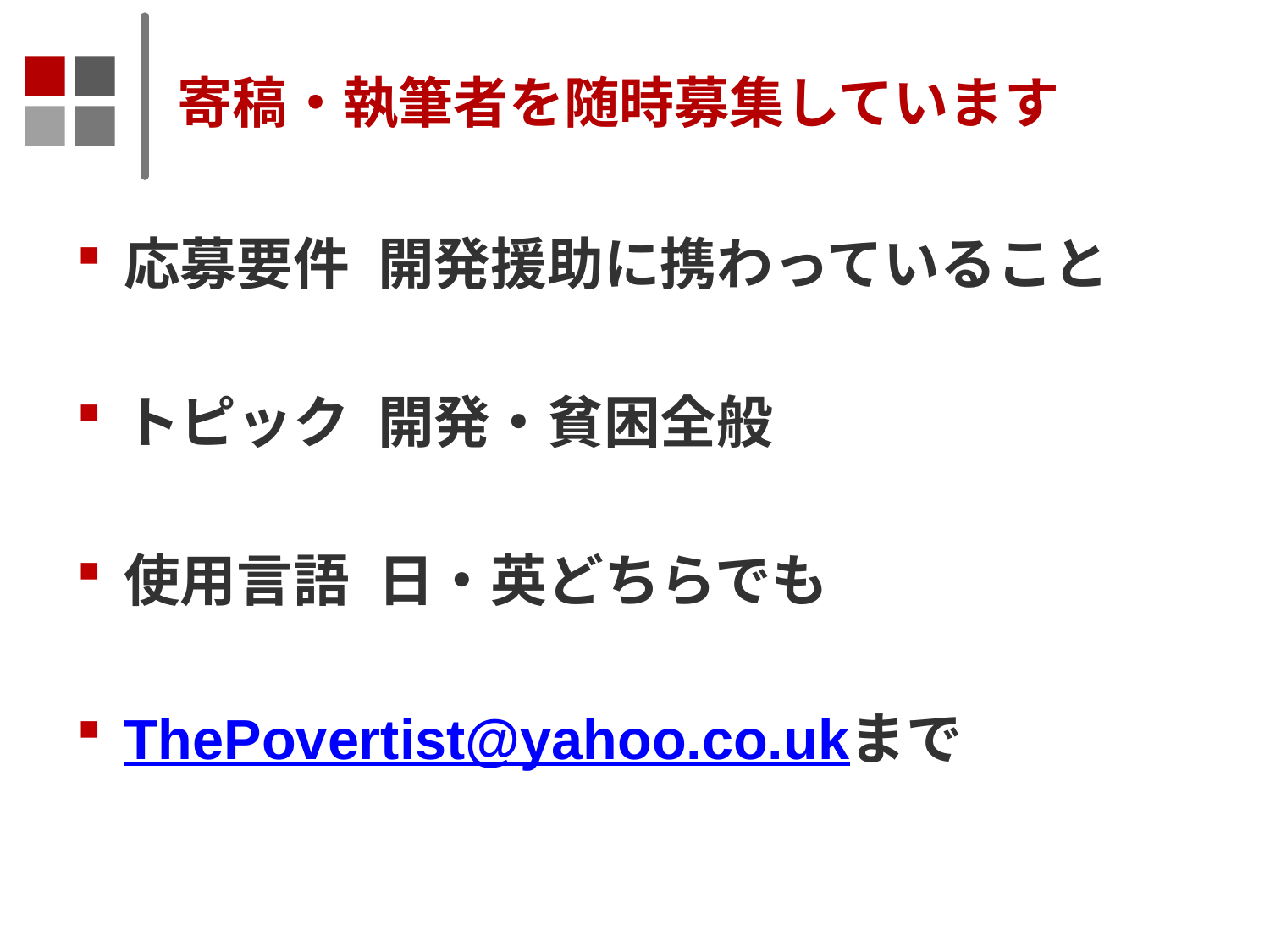

# 寄稿・執筆者を随時募集しています
応募要件	開発援助に携わっていること

トピック	開発・貧困全般

使用言語	日・英どちらでも

ThePovertist@yahoo.co.ukまで